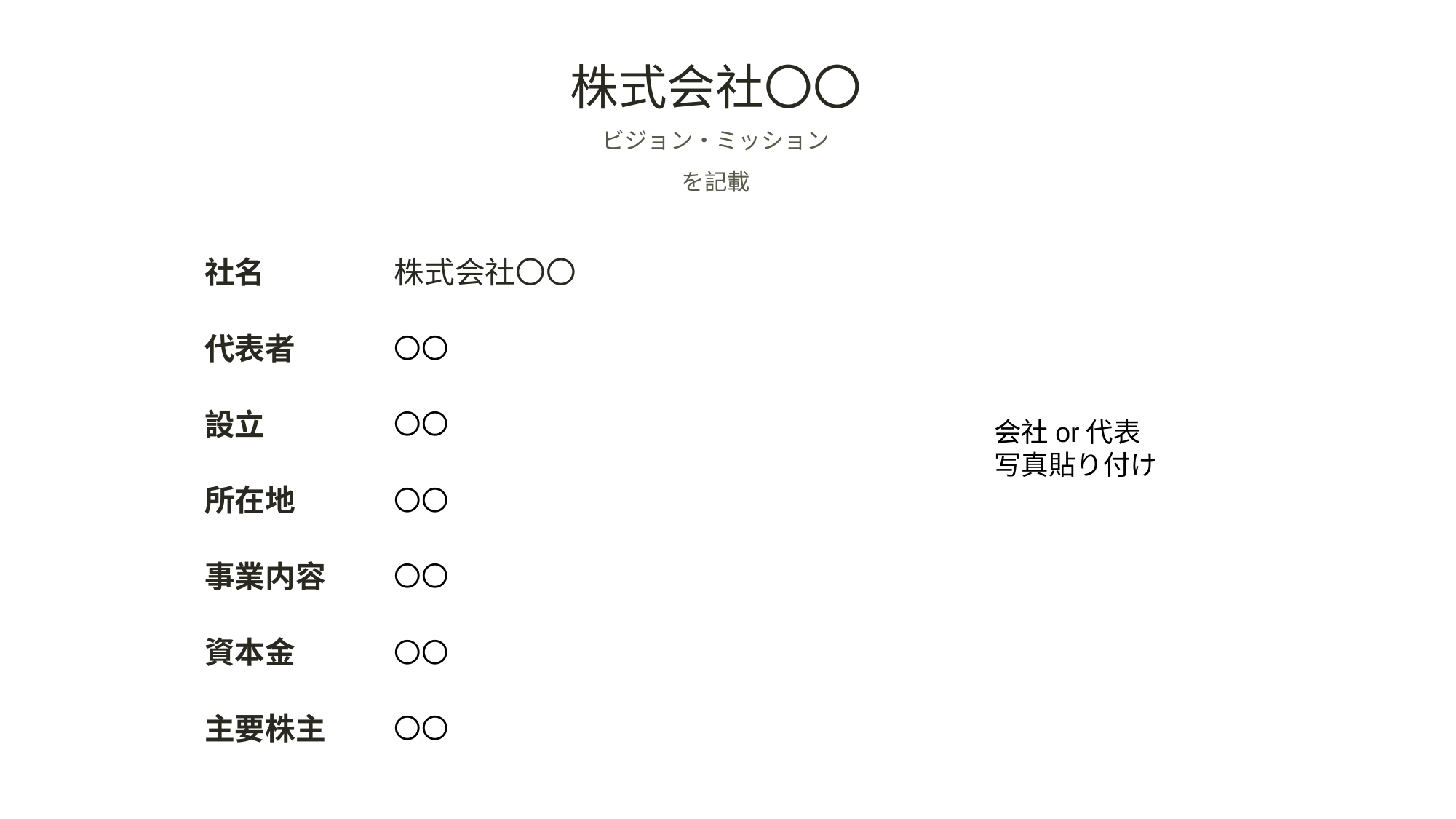

株式会社〇〇
ビジョン・ミッション
を記載
社名
株式会社〇〇
代表者
〇〇
設立
〇〇
会社or代表
写真貼り付け
所在地
〇〇
事業内容
〇〇
資本金
〇〇
主要株主
〇〇